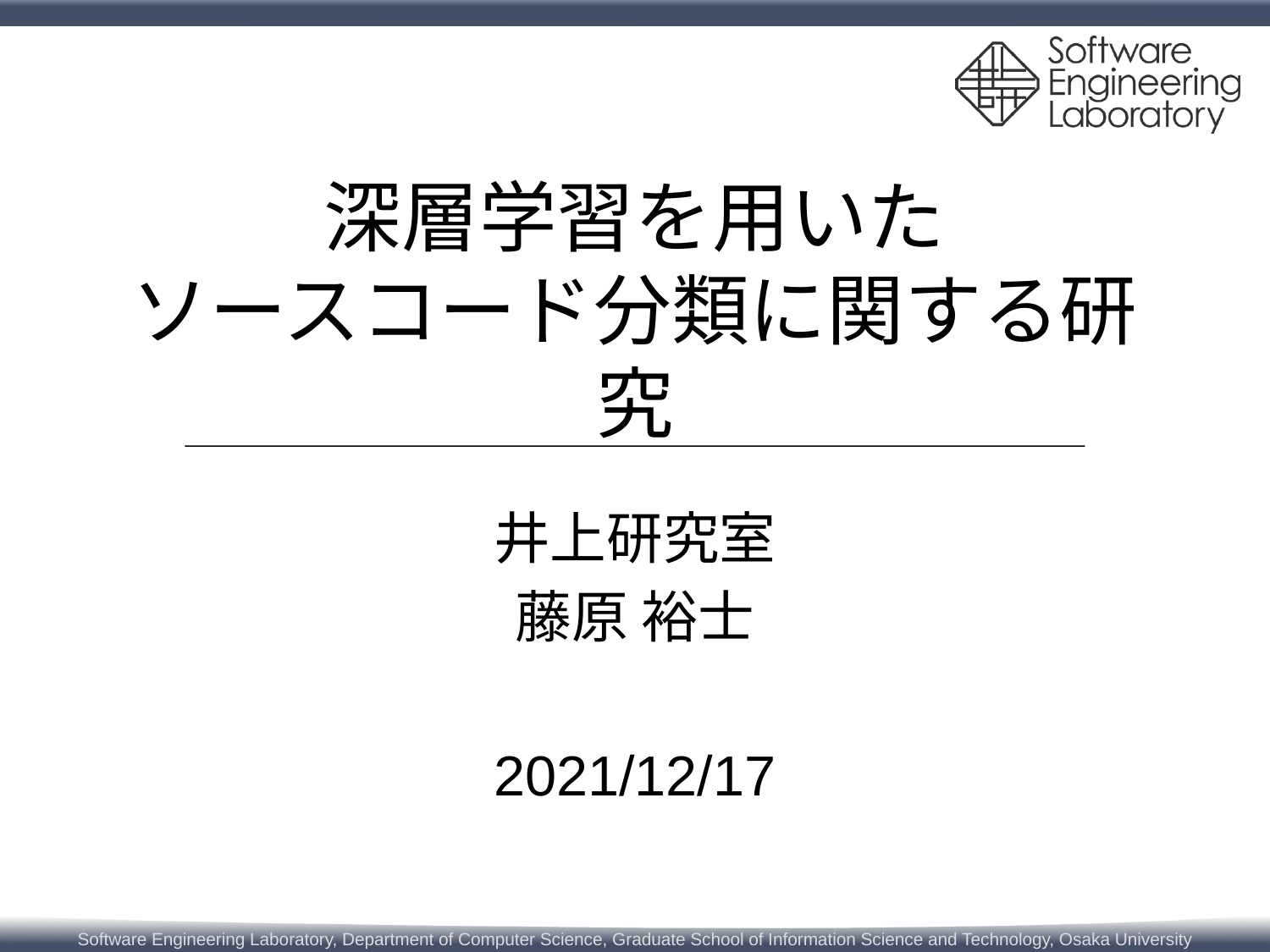

# 深層学習を用いた ソースコード分類に関する研究
井上研究室
藤原 裕士

2021/12/17